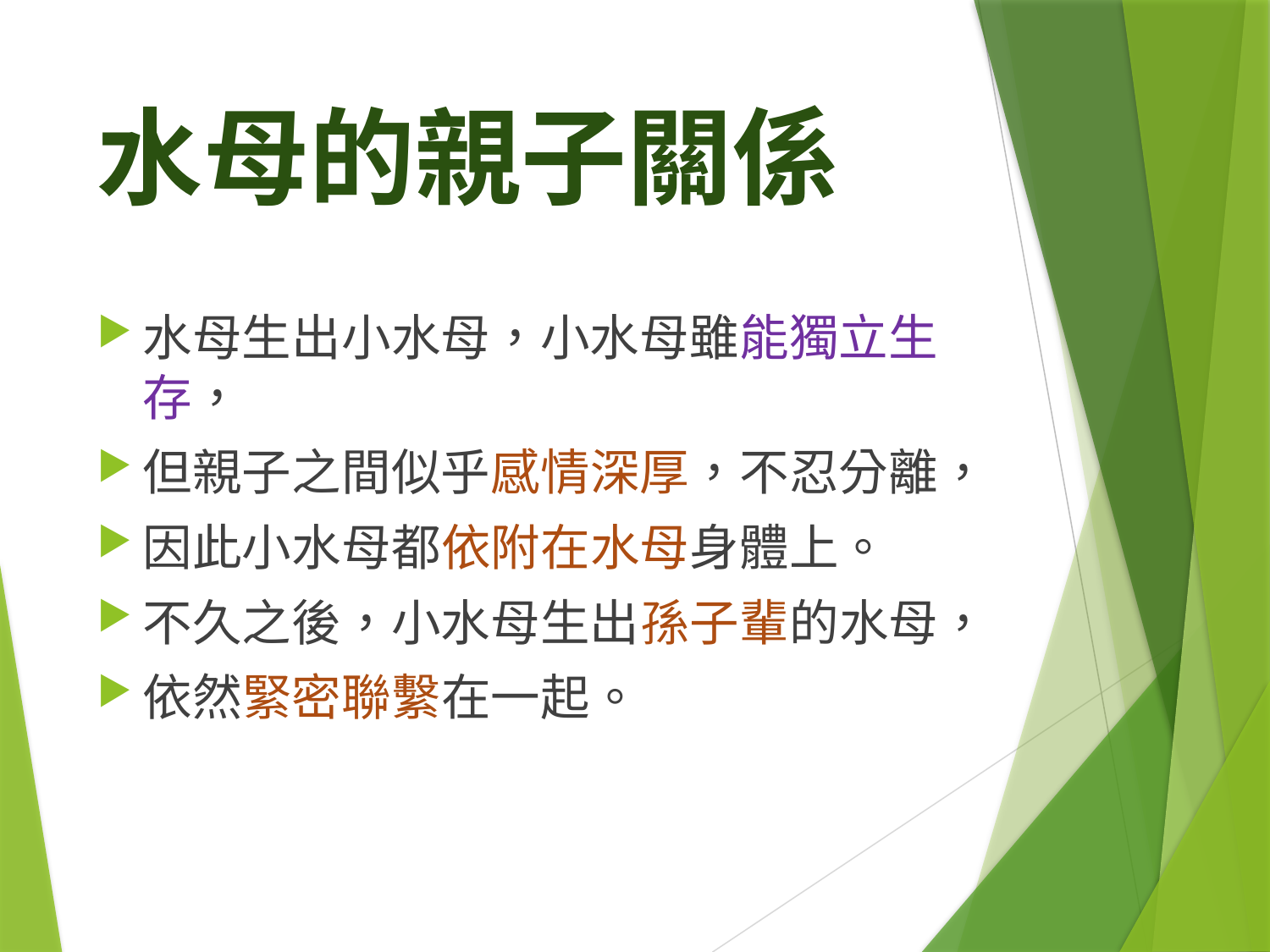

# 水母的親子關係
水母生出小水母，小水母雖能獨立生存，
但親子之間似乎感情深厚，不忍分離，
因此小水母都依附在水母身體上。
不久之後，小水母生出孫子輩的水母，
依然緊密聯繫在一起。